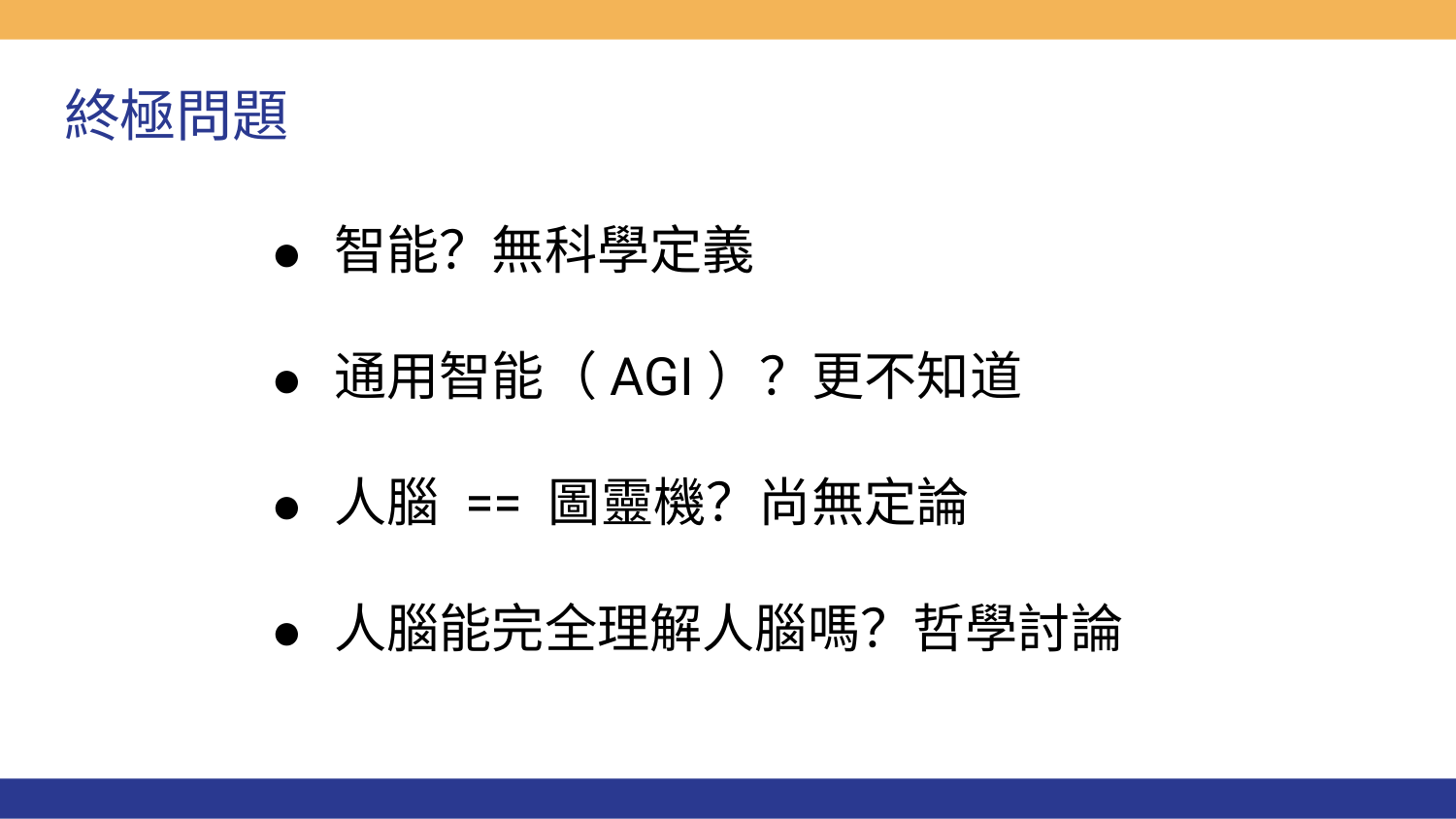

# 終極問題
智能？無科學定義

通用智能（AGI）？更不知道

人腦 == 圖靈機？尚無定論

人腦能完全理解人腦嗎？哲學討論